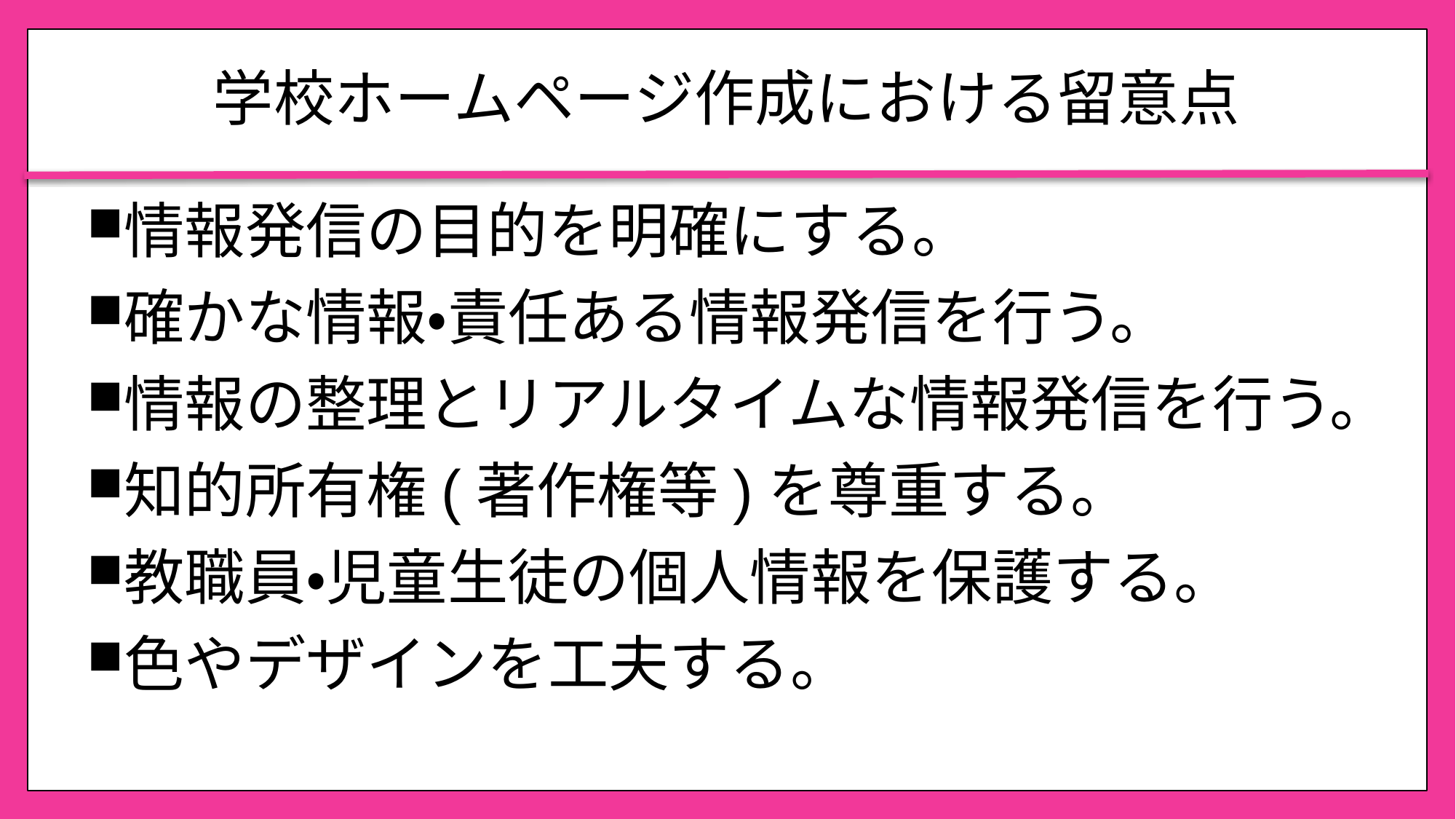

# 学校ホームページ作成における留意点
情報発信の目的を明確にする。
確かな情報・責任ある情報発信を行う。
情報の整理とリアルタイムな情報発信を行う。
知的所有権(著作権等)を尊重する。
教職員・児童生徒の個人情報を保護する。
色やデザインを工夫する。